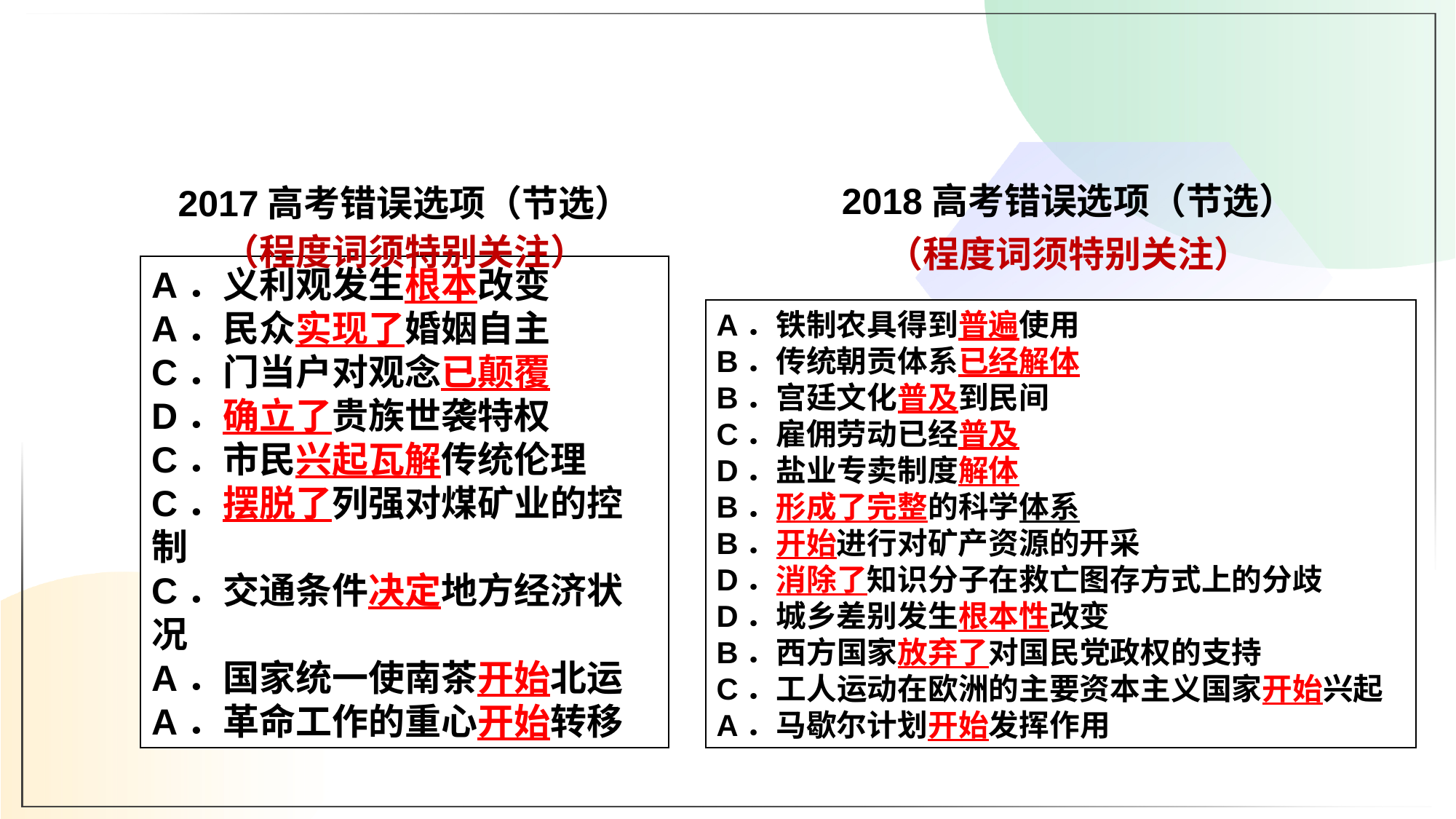

2018高考错误选项（节选）
（程度词须特别关注）
2017高考错误选项（节选）
（程度词须特别关注）
A．铁制农具得到普遍使用
B．传统朝贡体系已经解体
B．宫廷文化普及到民间
C．雇佣劳动已经普及
D．盐业专卖制度解体
B．形成了完整的科学体系
B．开始进行对矿产资源的开采
D．消除了知识分子在救亡图存方式上的分歧
D．城乡差别发生根本性改变
B．西方国家放弃了对国民党政权的支持
C．工人运动在欧洲的主要资本主义国家开始兴起
A．马歇尔计划开始发挥作用
A．义利观发生根本改变
A．民众实现了婚姻自主
C．门当户对观念已颠覆
D．确立了贵族世袭特权
C．市民兴起瓦解传统伦理
C．摆脱了列强对煤矿业的控制
C．交通条件决定地方经济状况
A．国家统一使南茶开始北运
A．革命工作的重心开始转移